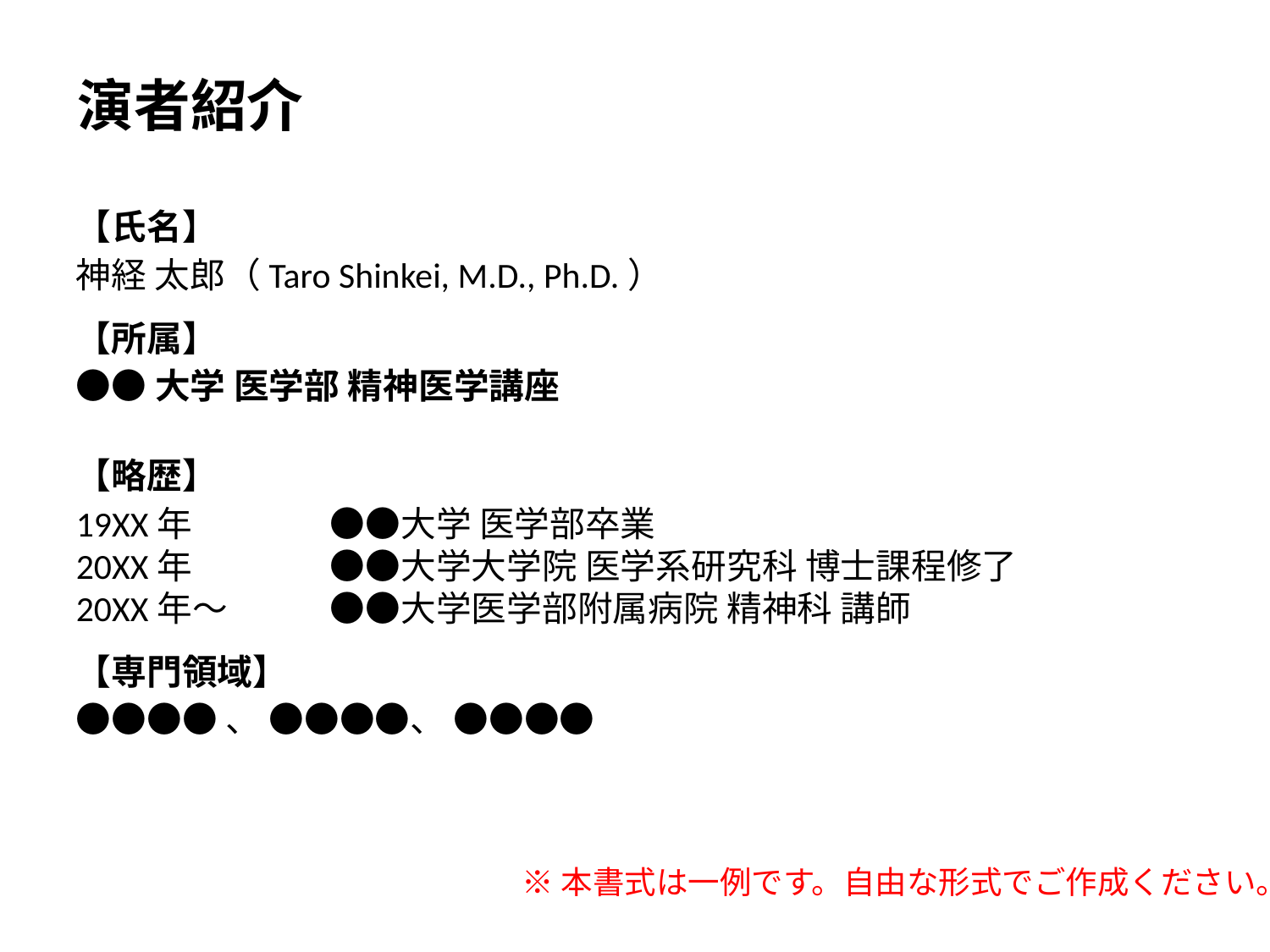

演者紹介

【氏名】
神経 太郎（Taro Shinkei, M.D., Ph.D.）
【所属】
●●大学 医学部 精神医学講座
【略歴】
19XX年 		●●大学 医学部卒業
20XX年 		●●大学大学院 医学系研究科 博士課程修了
20XX年〜 	●●大学医学部附属病院 精神科 講師
【専門領域】
●●●●、 ●●●●、 ●●●●
※本書式は一例です。自由な形式でご作成ください。